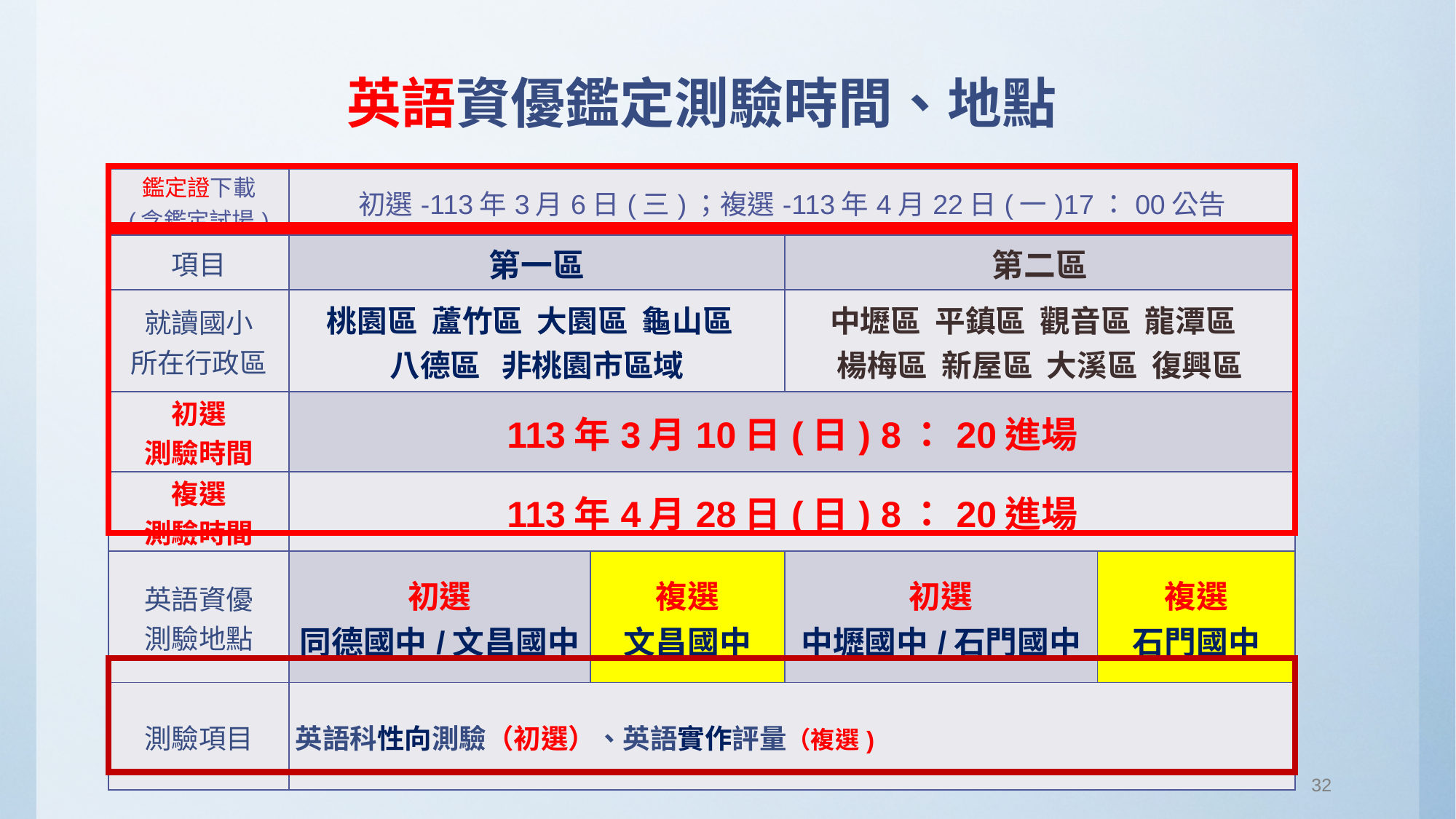

# 英語資優鑑定測驗時間、地點

| 鑑定證下載 (含鑑定試場) | 初選-113年3月6日(三)；複選-113年4月22日(一)17：00公告 |  |  |  |
| --- | --- | --- | --- | --- |
| 項目 | 第一區 |  | 第二區 |  |
| 就讀國小 所在行政區 | 桃園區 蘆竹區 大園區 龜山區 八德區 非桃園市區域 |  | 中壢區 平鎮區 觀音區 龍潭區 楊梅區 新屋區 大溪區 復興區 |  |
| 初選 測驗時間 | 113年3月10日(日) 8：20進場 |  |  |  |
| 複選 測驗時間 | 113年4月28日(日) 8：20進場 |  |  |  |
| 英語資優 測驗地點 | 初選 同德國中/文昌國中 | 複選 文昌國中 | 初選 中壢國中/石門國中 | 複選 石門國中 |
| 測驗項目 | 英語科性向測驗（初選）、英語實作評量（複選) |  |  |  |

32